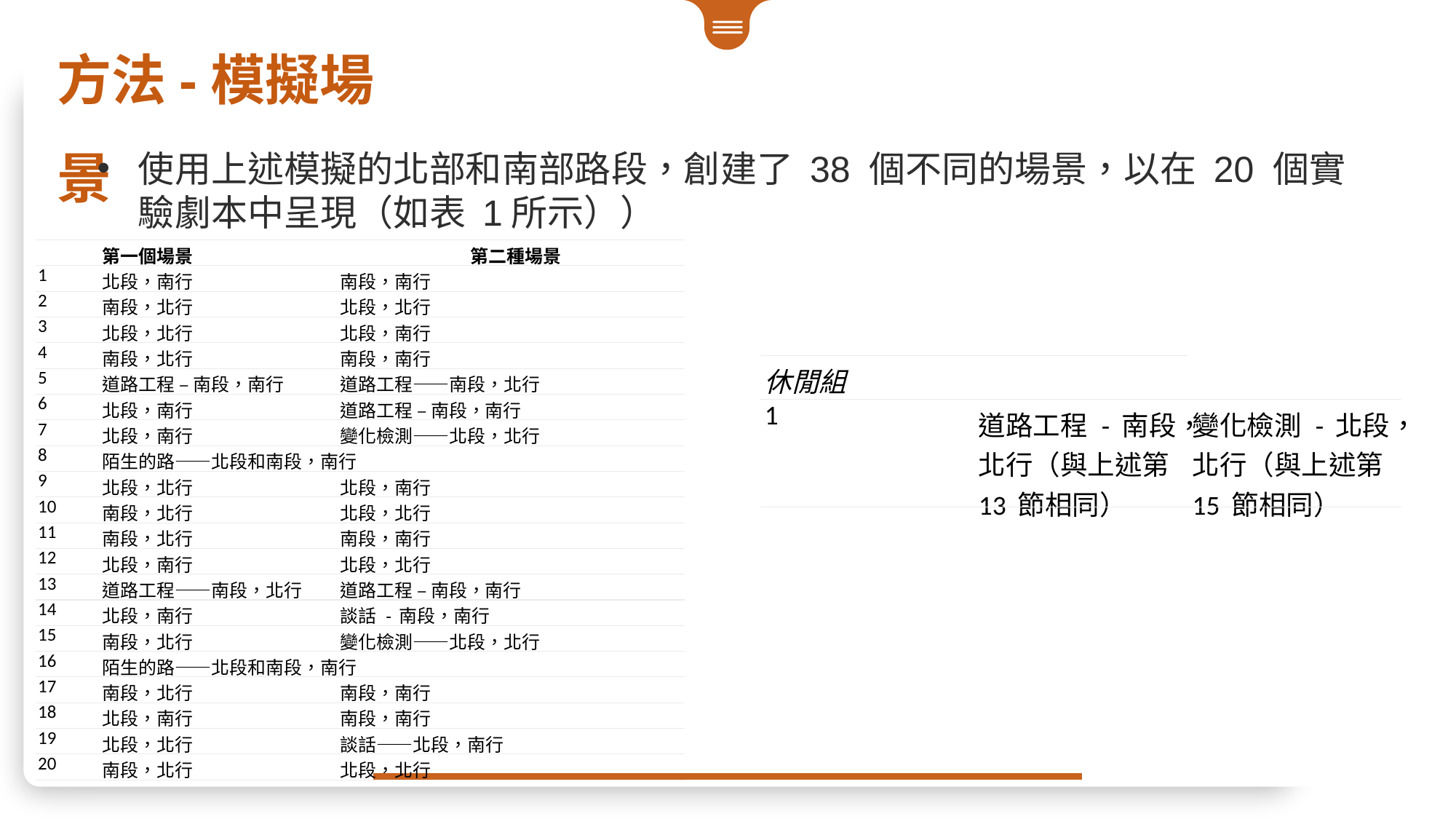

方法-模擬場景
使用上述模擬的北部和南部路段，創建了 38 個不同的場景，以在 20 個實驗劇本中呈現（如表 1所示））
|  | 第一個場景 |  | 第二種場景 |
| --- | --- | --- | --- |
| 1 | 北段，南行 | 南段，南行 | 南段，南行 |
| 2 | 南段，北行 | 北段，北行 | 北段，北行 |
| 3 | 北段，北行 | 北段，南行 | 北段，南行 |
| 4 | 南段，北行 | 南段，南行 | 南段，南行 |
| 5 | 道路工程 – 南段，南行 | 道路工程——南段，北行 | 道路工程——南段，北行 |
| 6 | 北段，南行 | 道路工程 – 南段，南行 | 道路工程 – 南段，南行 |
| 7 | 北段，南行 | 變化檢測——北段，北行 | 變化檢測——北段，北行 |
| 8 | 陌生的路——北段和南段，南行 |  |  |
| 9 | 北段，北行 | 北段，南行 | 北段，南行 |
| 10 | 南段，北行 | 北段，北行 | 北段，北行 |
| 11 | 南段，北行 | 南段，南行 | 南段，南行 |
| 12 | 北段，南行 | 北段，北行 | 北段，北行 |
| 13 | 道路工程——南段，北行 | 道路工程 – 南段，南行 | 道路工程 – 南段，南行 |
| 14 | 北段，南行 | 談話 - 南段，南行 | 談話 - 南段，南行 |
| 15 | 南段，北行 | 變化檢測——北段，北行 | 變化檢測——北段，北行 |
| 16 | 陌生的路——北段和南段，南行 |  |  |
| 17 | 南段，北行 | 南段，南行 | 南段，南行 |
| 18 | 北段，南行 | 南段，南行 | 南段，南行 |
| 19 | 北段，北行 | 談話——北段，南行 | 談話——北段，南行 |
| 20 | 南段，北行 | 北段，北行 | 北段，北行 |
A
B
| 休閒組 |  |  |
| --- | --- | --- |
| 1 | 道路工程 - 南段，北行（與上述第 13 節相同） | 變化檢測 - 北段，北行（與上述第 15 節相同） |